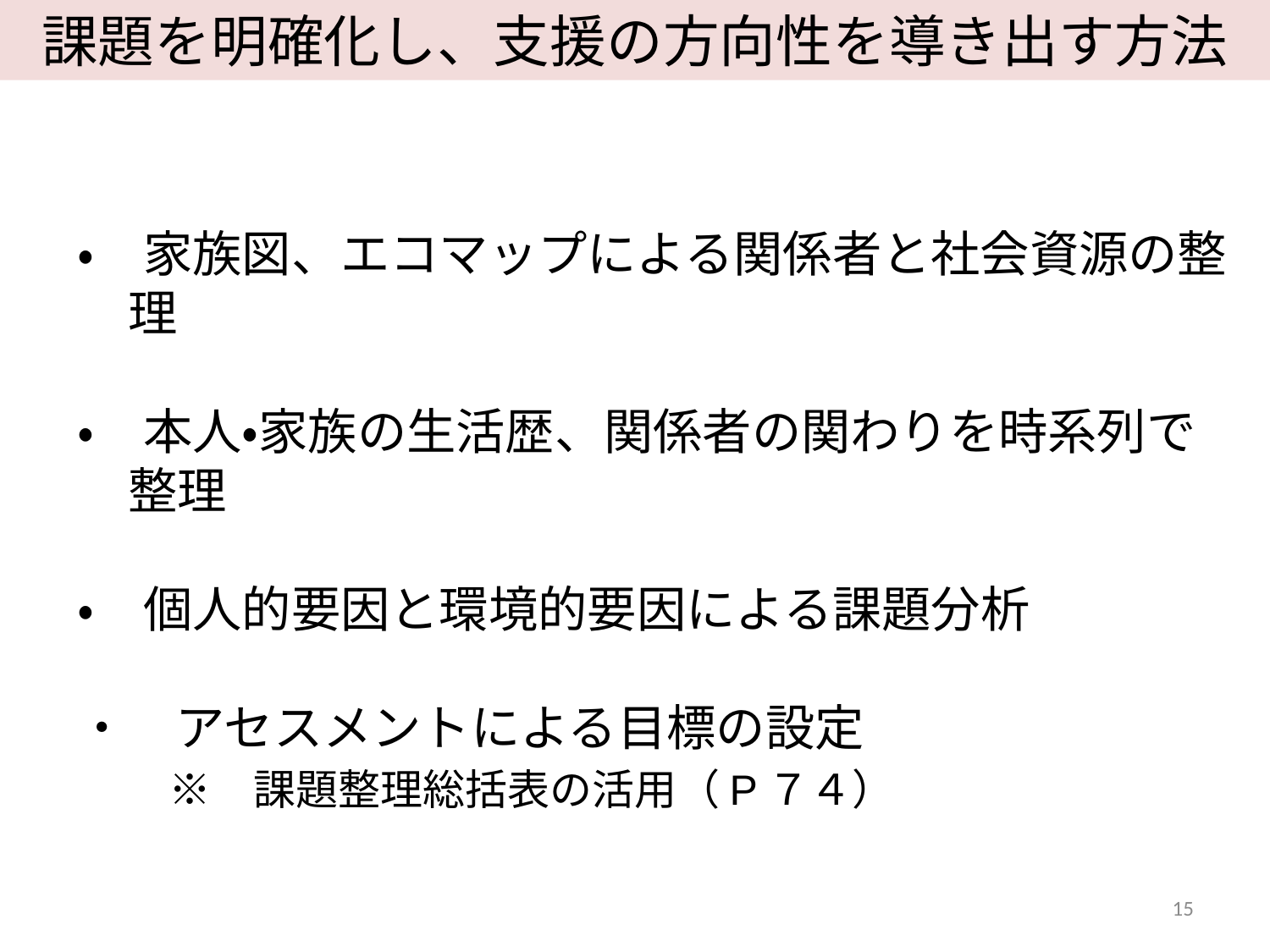

課題を明確化し、支援の方向性を導き出す方法
・　家族図、エコマップによる関係者と社会資源の整理

・　本人・家族の生活歴、関係者の関わりを時系列で整理

・　個人的要因と環境的要因による課題分析

・　アセスメントによる目標の設定
　　※　課題整理総括表の活用（P７４）

15